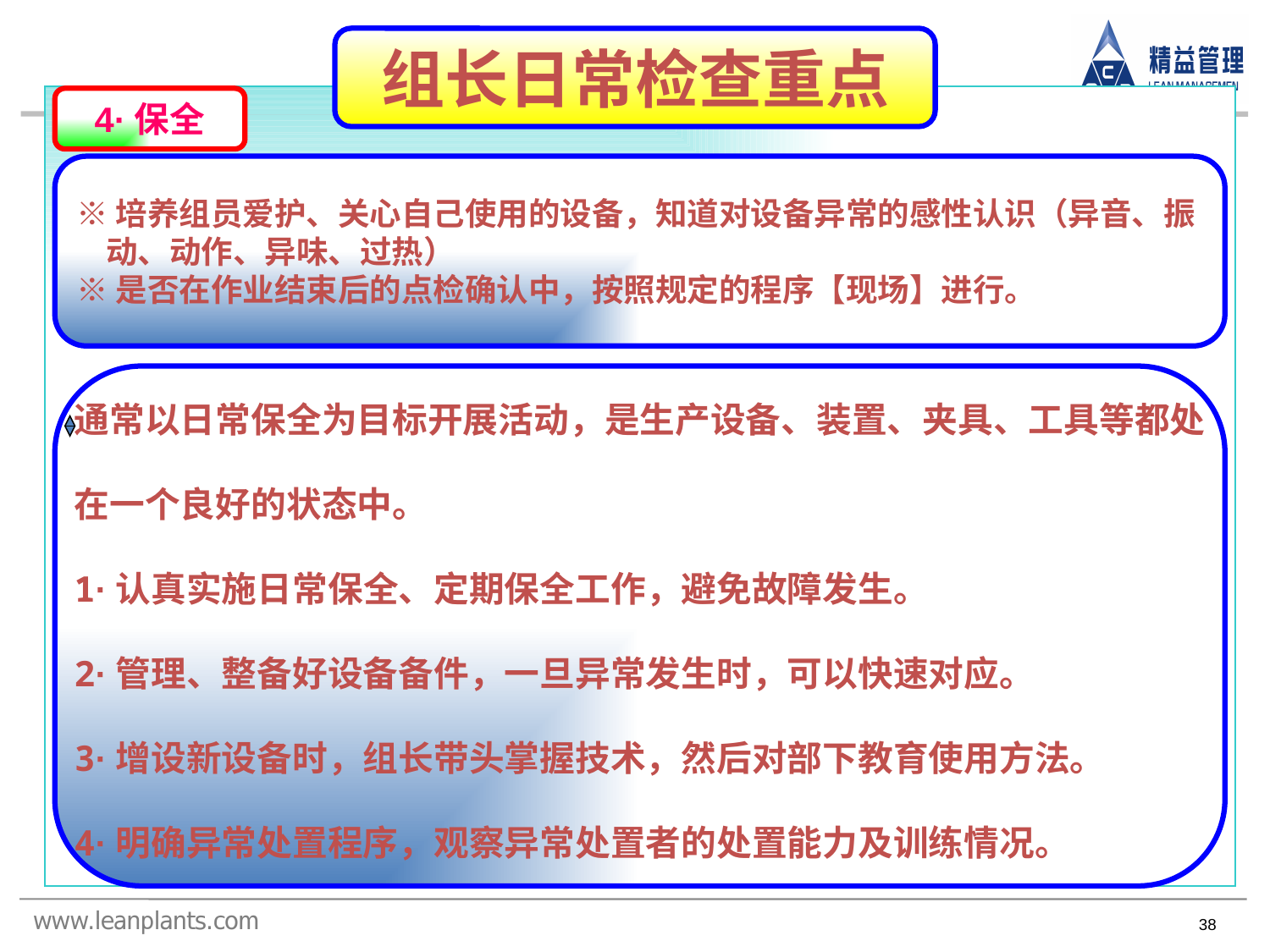

组长日常检查重点
#

4·保全
※培养组员爱护、关心自己使用的设备，知道对设备异常的感性认识（异音、振
   动、动作、异味、过热）
※是否在作业结束后的点检确认中，按照规定的程序【现场】进行。

通常以日常保全为目标开展活动，是生产设备、装置、夹具、工具等都处

在一个良好的状态中。

1·认真实施日常保全、定期保全工作，避免故障发生。

2·管理、整备好设备备件，一旦异常发生时，可以快速对应。

3·增设新设备时，组长带头掌握技术，然后对部下教育使用方法。

4·明确异常处置程序，观察异常处置者的处置能力及训练情况。